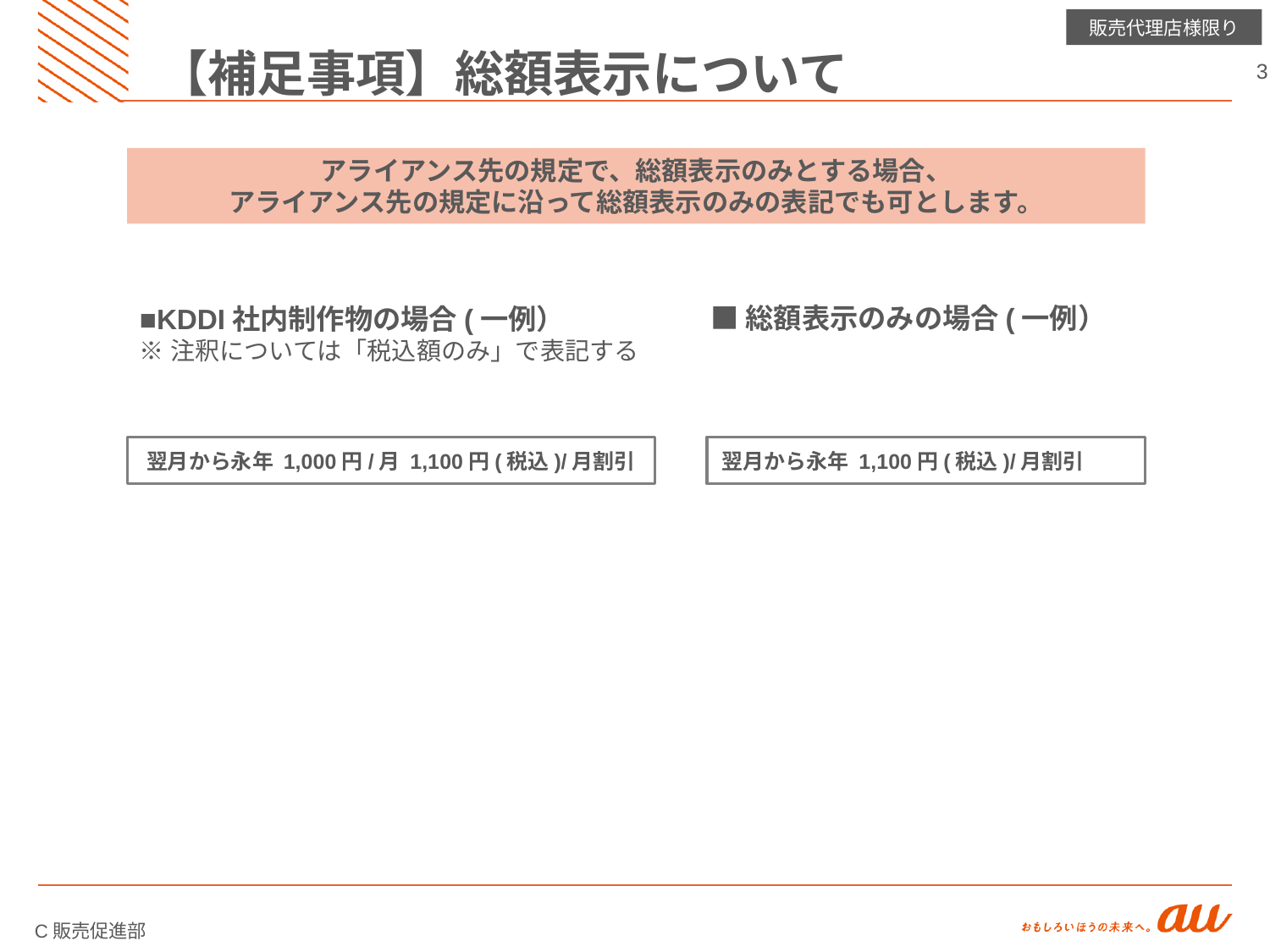

# 【補足事項】総額表示について
アライアンス先の規定で、総額表示のみとする場合、
アライアンス先の規定に沿って総額表示のみの表記でも可とします。
■総額表示のみの場合(一例）
■KDDI社内制作物の場合(一例）
※注釈については「税込額のみ」で表記する
翌月から永年 1,100円(税込)/月割引
翌月から永年 1,000円/月 1,100円(税込)/月割引